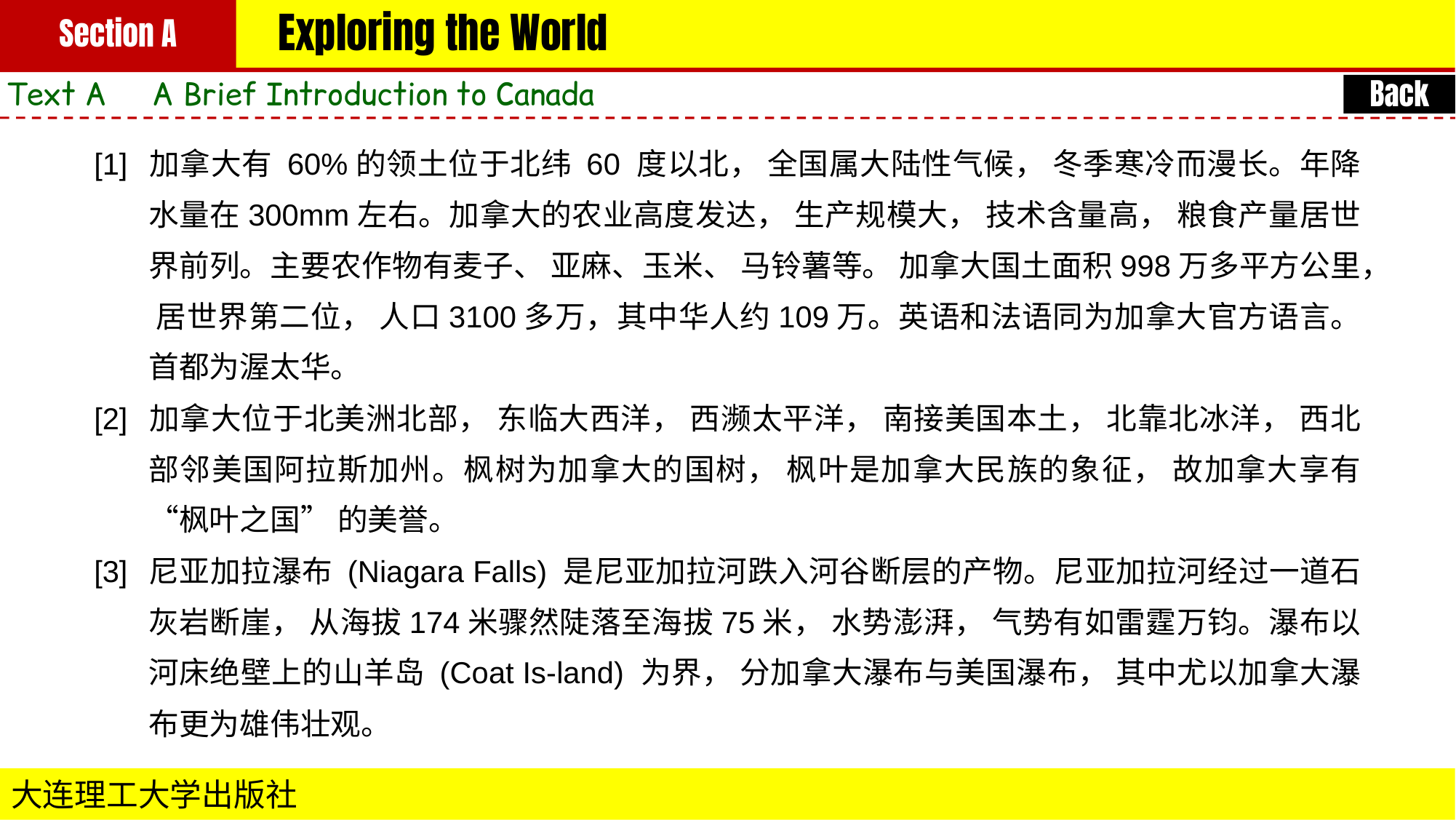

Section A
# Exploring the World
Text A　A Brief Introduction to Canada
Back
[1]	加拿大有 60%的领土位于北纬 60 度以北， 全国属大陆性气候， 冬季寒冷而漫长。年降水量在300mm左右。加拿大的农业高度发达， 生产规模大， 技术含量高， 粮食产量居世界前列。主要农作物有麦子、 亚麻、玉米、 马铃薯等。 加拿大国土面积998万多平方公里， 居世界第二位， 人口3100多万，其中华人约109万。英语和法语同为加拿大官方语言。首都为渥太华。
[2]	加拿大位于北美洲北部， 东临大西洋， 西濒太平洋， 南接美国本土， 北靠北冰洋， 西北部邻美国阿拉斯加州。枫树为加拿大的国树， 枫叶是加拿大民族的象征， 故加拿大享有 “枫叶之国” 的美誉。
[3]	尼亚加拉瀑布 (Niagara Falls) 是尼亚加拉河跌入河谷断层的产物。尼亚加拉河经过一道石灰岩断崖， 从海拔174米骤然陡落至海拔75米， 水势澎湃， 气势有如雷霆万钧。瀑布以河床绝壁上的山羊岛 (Coat Is-land) 为界， 分加拿大瀑布与美国瀑布， 其中尤以加拿大瀑布更为雄伟壮观。